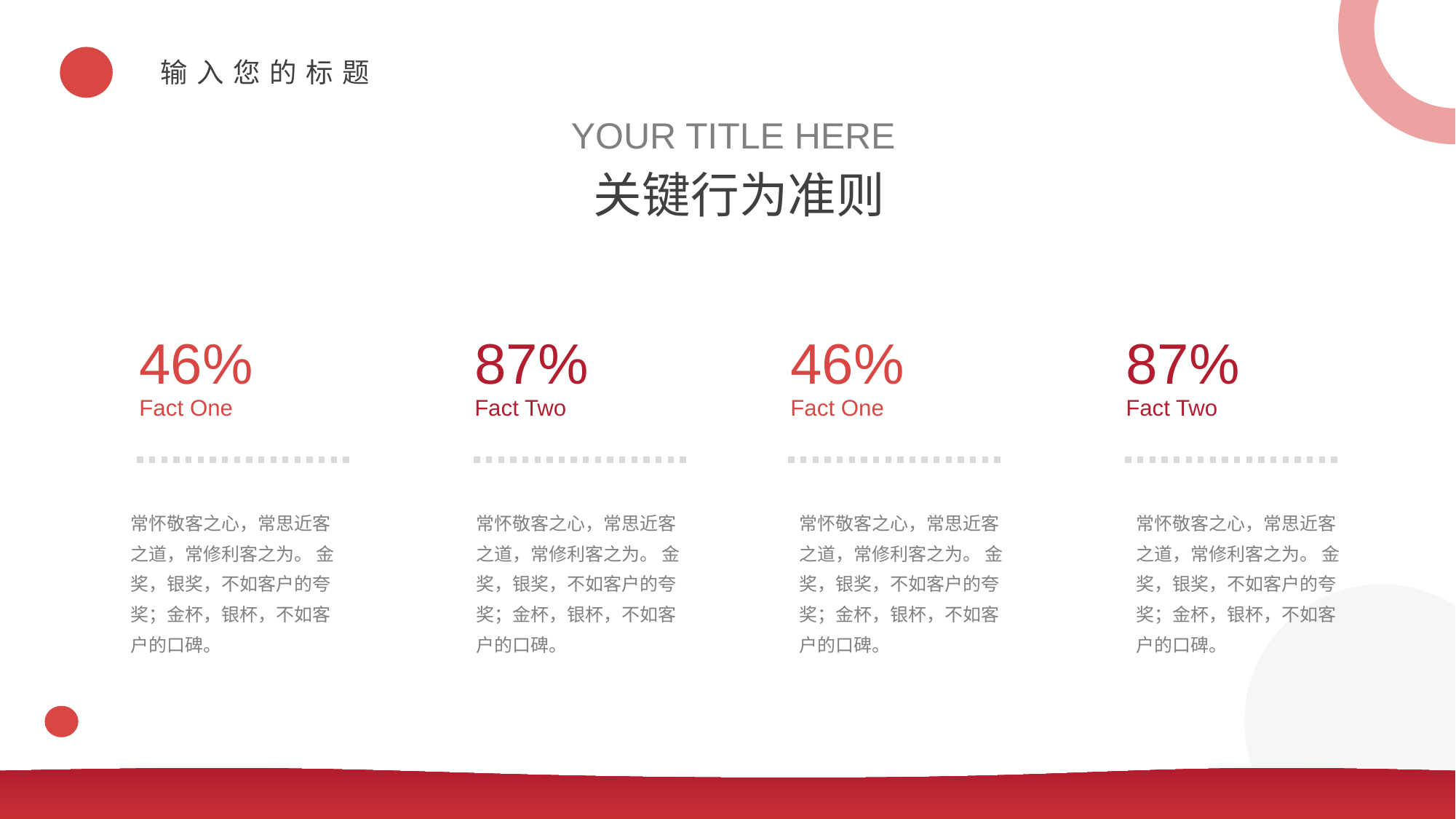

输入您的标题

YOUR TITLE HERE
关键行为准则

46%
Fact One
87%
Fact Two
46%
Fact One
87%
Fact Two

常怀敬客之心，常思近客之道，常修利客之为。 金奖，银奖，不如客户的夸奖；金杯，银杯，不如客户的口碑。

常怀敬客之心，常思近客之道，常修利客之为。 金奖，银奖，不如客户的夸奖；金杯，银杯，不如客户的口碑。

常怀敬客之心，常思近客之道，常修利客之为。 金奖，银奖，不如客户的夸奖；金杯，银杯，不如客户的口碑。

常怀敬客之心，常思近客之道，常修利客之为。 金奖，银奖，不如客户的夸奖；金杯，银杯，不如客户的口碑。